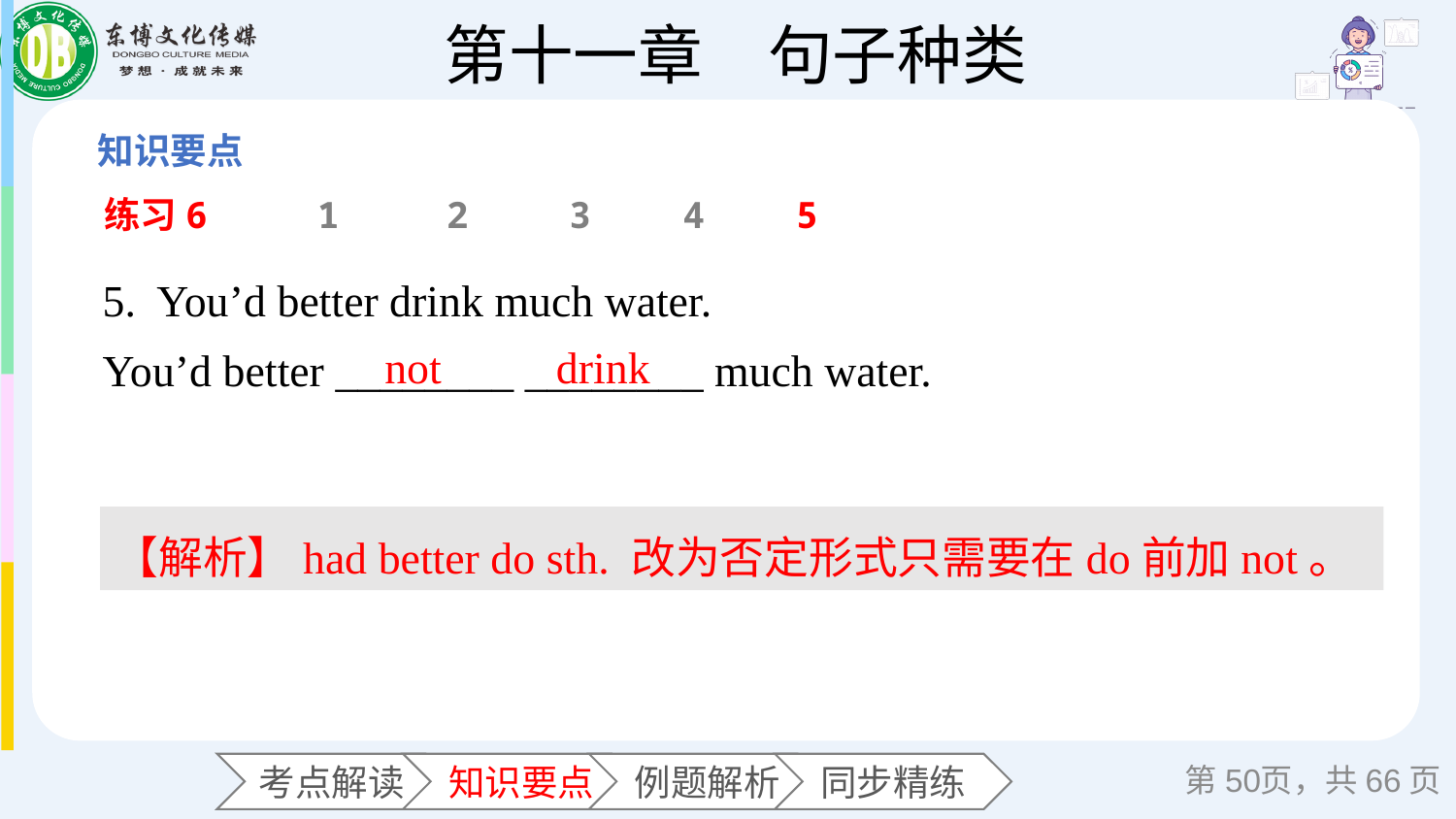

练习6
1
2
3
4
5
5.  You’d better drink much water.
You’d better ________ ________ much water.
 not
drink
【解析】had better do sth. 改为否定形式只需要在do前加not。
第50页，共66页